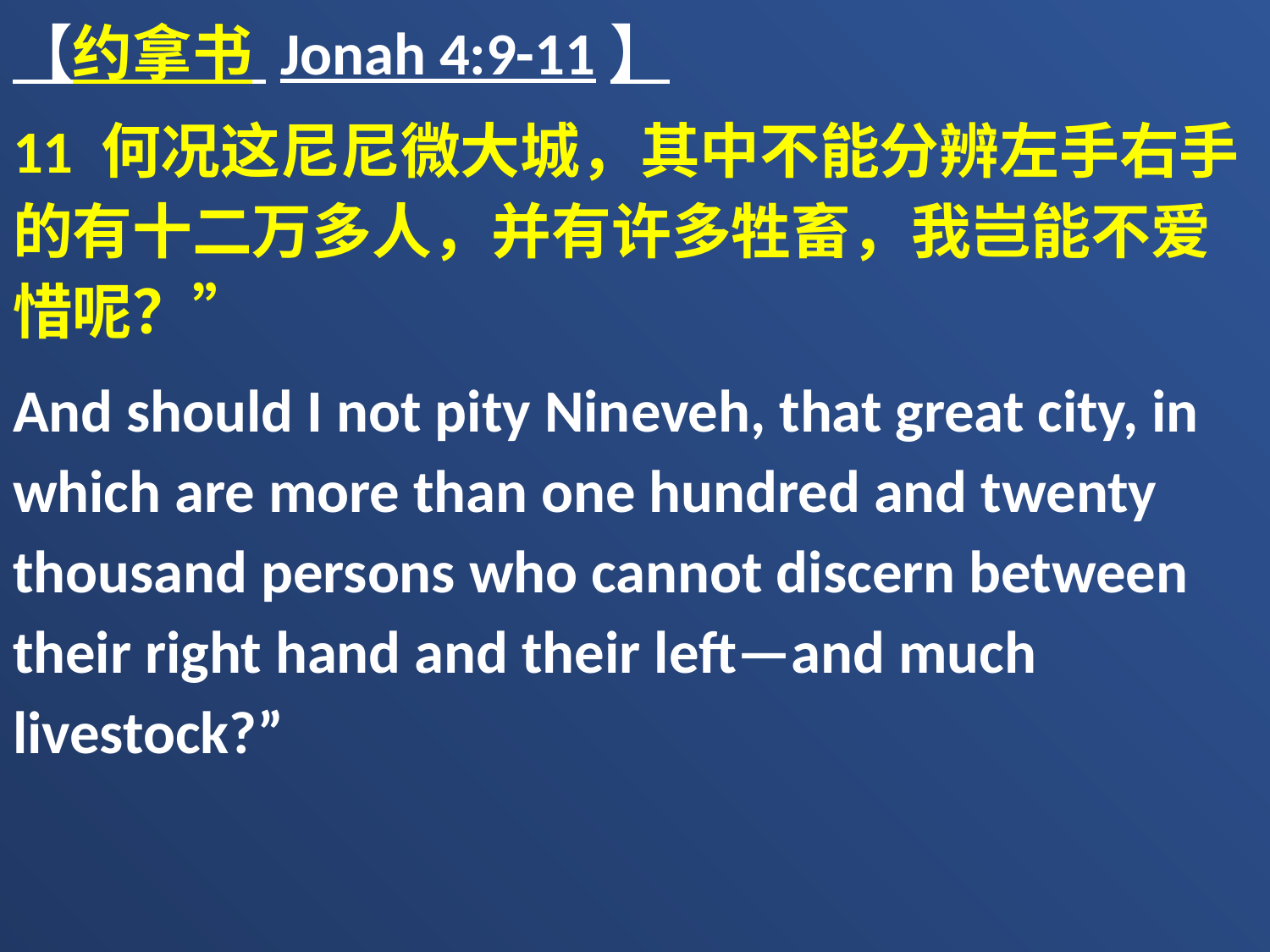

【约拿书 Jonah 4:9-11】
11 何况这尼尼微大城，其中不能分辨左手右手的有十二万多人，并有许多牲畜，我岂能不爱惜呢？”
And should I not pity Nineveh, that great city, in which are more than one hundred and twenty thousand persons who cannot discern between their right hand and their left—and much livestock?”